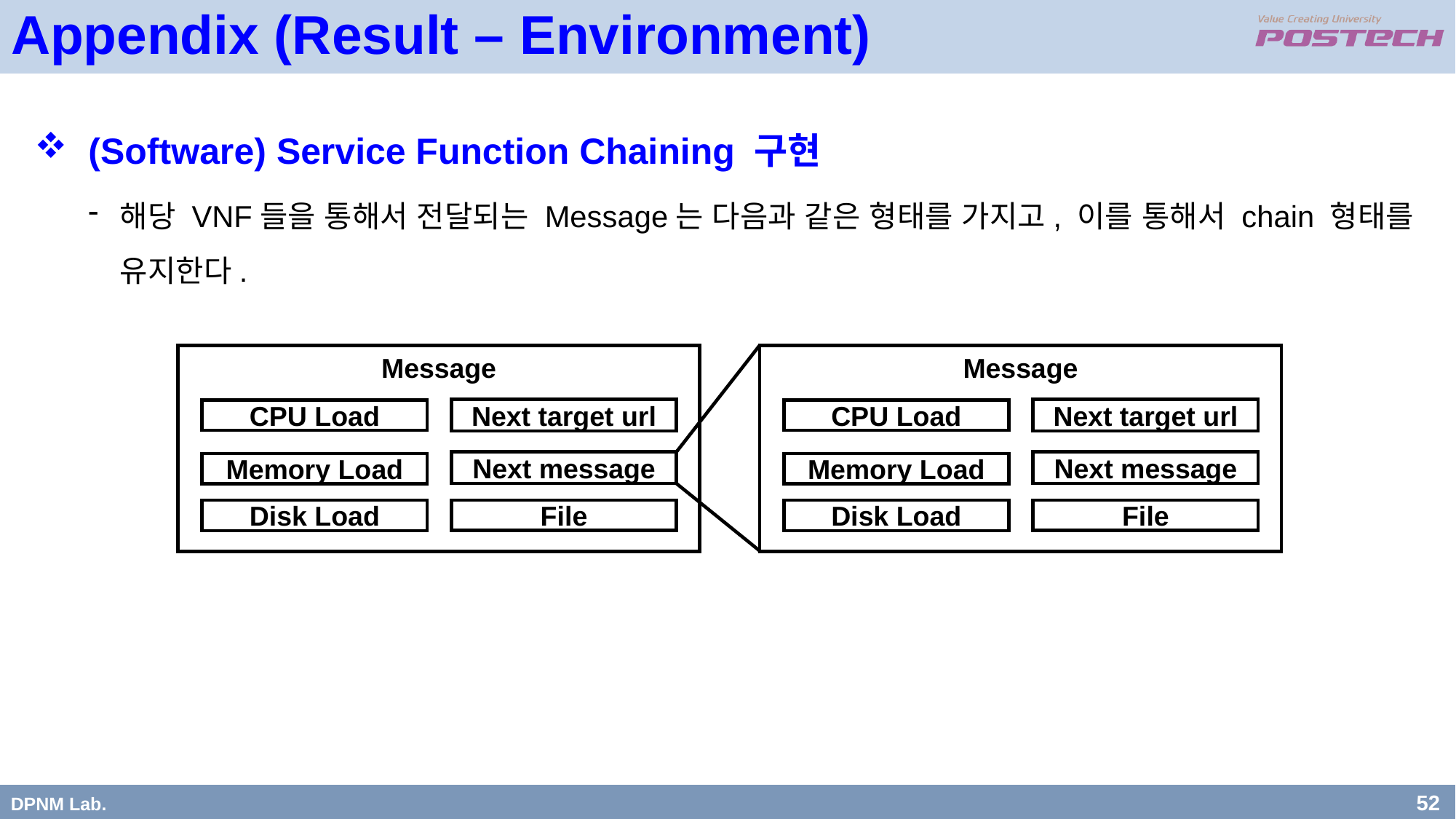

Appendix (Result – Environment)
(Software) Service Function Chaining 구현
해당 VNF들을 통해서 전달되는 Message는 다음과 같은 형태를 가지고, 이를 통해서 chain 형태를 유지한다.
Message
Message
Next target url
Next target url
CPU Load
CPU Load
Next message
Next message
Memory Load
Memory Load
File
File
Disk Load
Disk Load